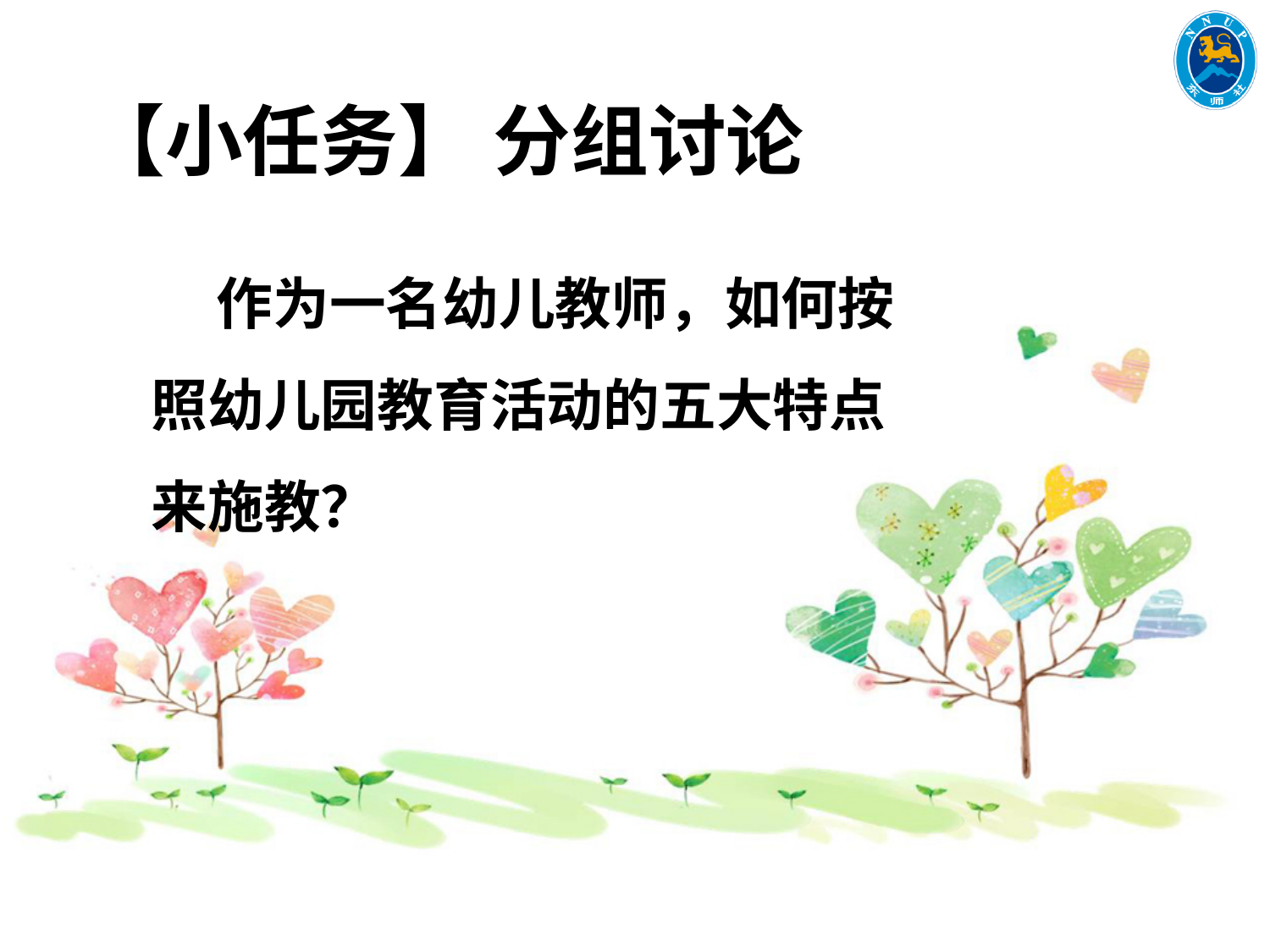

【小任务】 分组讨论
    作为一名幼儿教师，如何按照幼儿园教育活动的五大特点来施教？